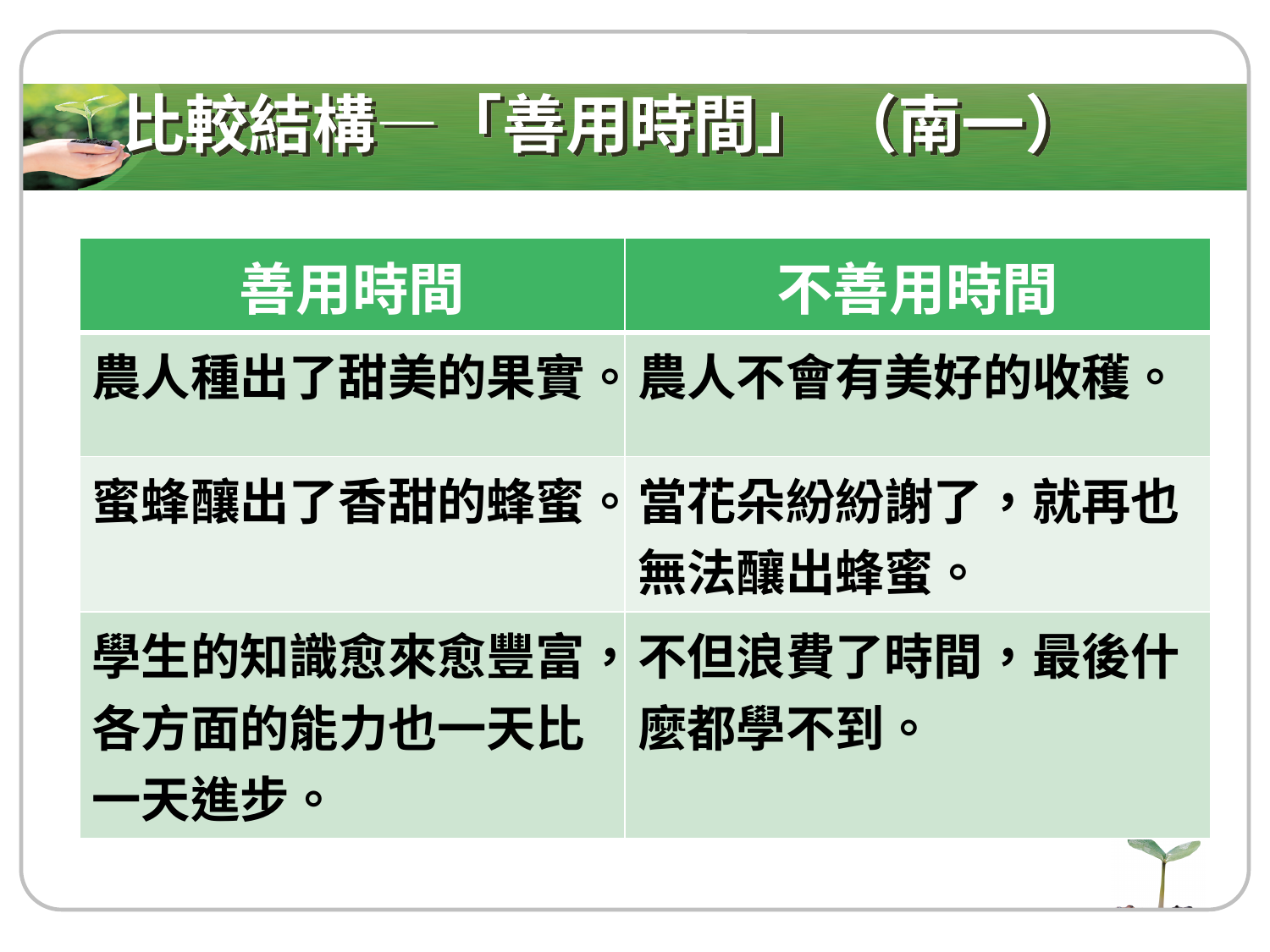

# 比較結構—「善用時間」 （南一）
| 善用時間 | 不善用時間 |
| --- | --- |
| 農人種出了甜美的果實。 | 農人不會有美好的收穫。 |
| 蜜蜂釀出了香甜的蜂蜜。 | 當花朵紛紛謝了，就再也無法釀出蜂蜜。 |
| 學生的知識愈來愈豐富，各方面的能力也一天比一天進步。 | 不但浪費了時間，最後什麼都學不到。 |